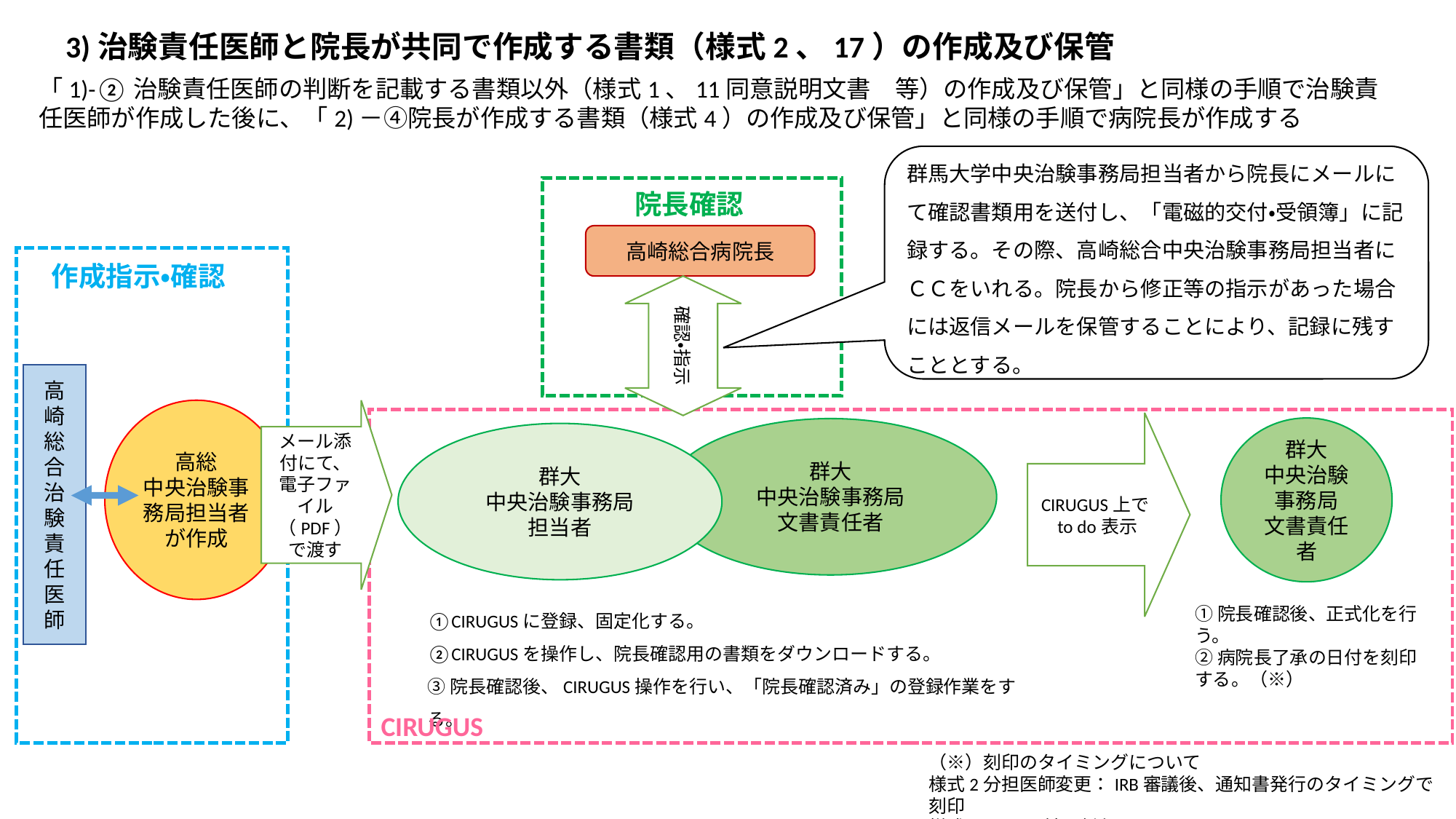

3)治験責任医師と院長が共同で作成する書類（様式2、17）の作成及び保管
「1)-②治験責任医師の判断を記載する書類以外（様式1、11同意説明文書　等）の作成及び保管」と同様の手順で治験責任医師が作成した後に、「2)－④院長が作成する書類（様式4）の作成及び保管」と同様の手順で病院長が作成する
群馬大学中央治験事務局担当者から院長にメールにて確認書類用を送付し、「電磁的交付・受領簿」に記録する。その際、高崎総合中央治験事務局担当者にＣＣをいれる。院長から修正等の指示があった場合には返信メールを保管することにより、記録に残すこととする。

院長確認
高崎総合病院長

作成指示・確認
確認・指示
高崎総合
治験責任医師
高総
中央治験事務局担当者が作成
メール添付にて、電子ファイル（PDF）で渡す

CIRUGUS上でto do表示
群大
中央治験事務局
文書責任者
群大
中央治験事務局
文書責任者
群大
中央治験事務局
担当者
①CIRUGUSに登録、固定化する。
②CIRUGUSを操作し、院長確認用の書類をダウンロードする。
③院長確認後、CIRUGUS操作を行い、「院長確認済み」の登録作業をする。
①院長確認後、正式化を行う。
②病院長了承の日付を刻印する。（※）
CIRUGUS
（※）刻印のタイミングについて
様式2分担医師変更：IRB審議後、通知書発行のタイミングで刻印
様式17：IRB前に刻印